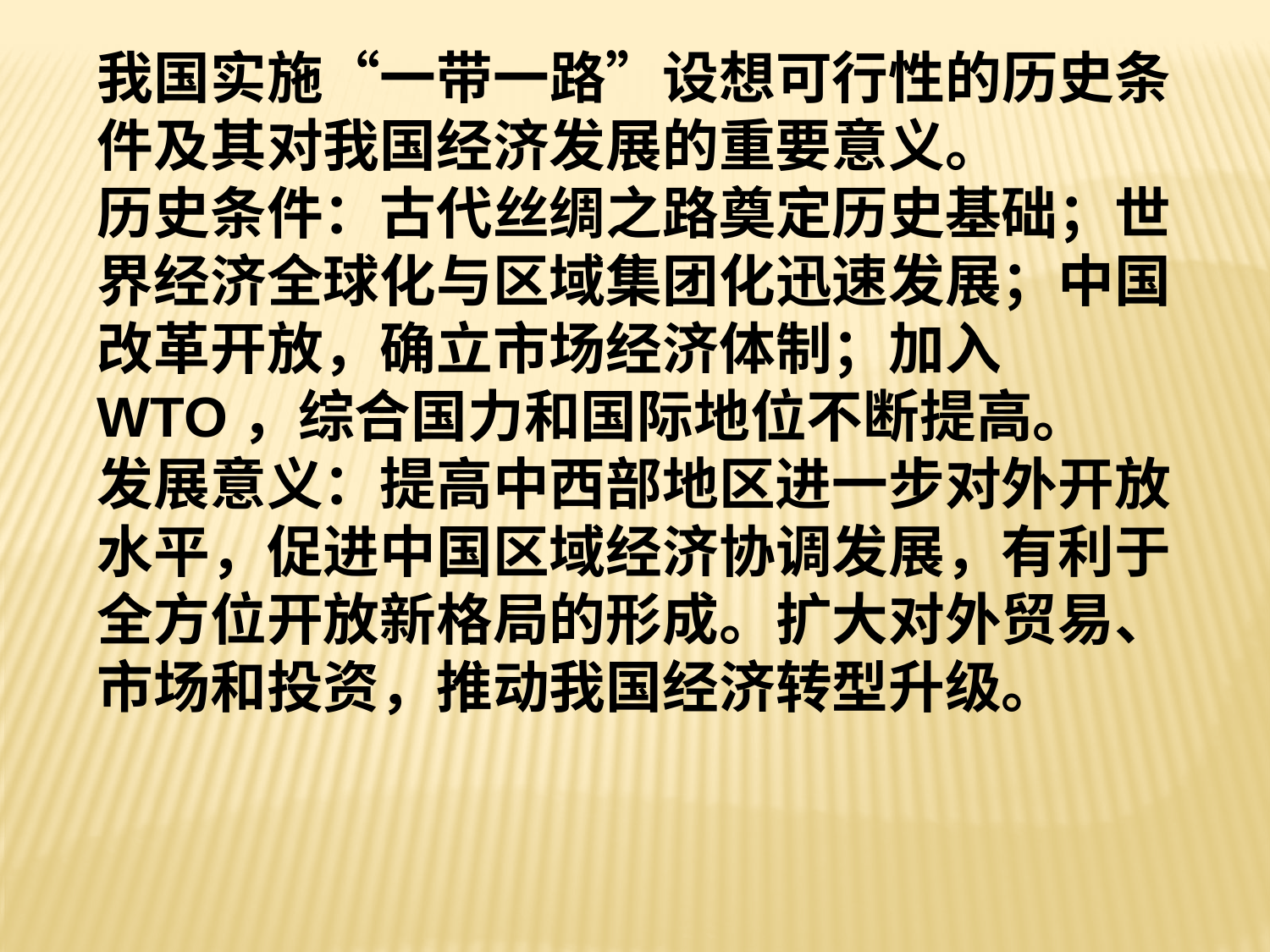

我国实施“一带一路”设想可行性的历史条件及其对我国经济发展的重要意义。
历史条件：古代丝绸之路奠定历史基础；世界经济全球化与区域集团化迅速发展；中国改革开放，确立市场经济体制；加入WTO，综合国力和国际地位不断提高。
发展意义：提高中西部地区进一步对外开放水平，促进中国区域经济协调发展，有利于全方位开放新格局的形成。扩大对外贸易、市场和投资，推动我国经济转型升级。